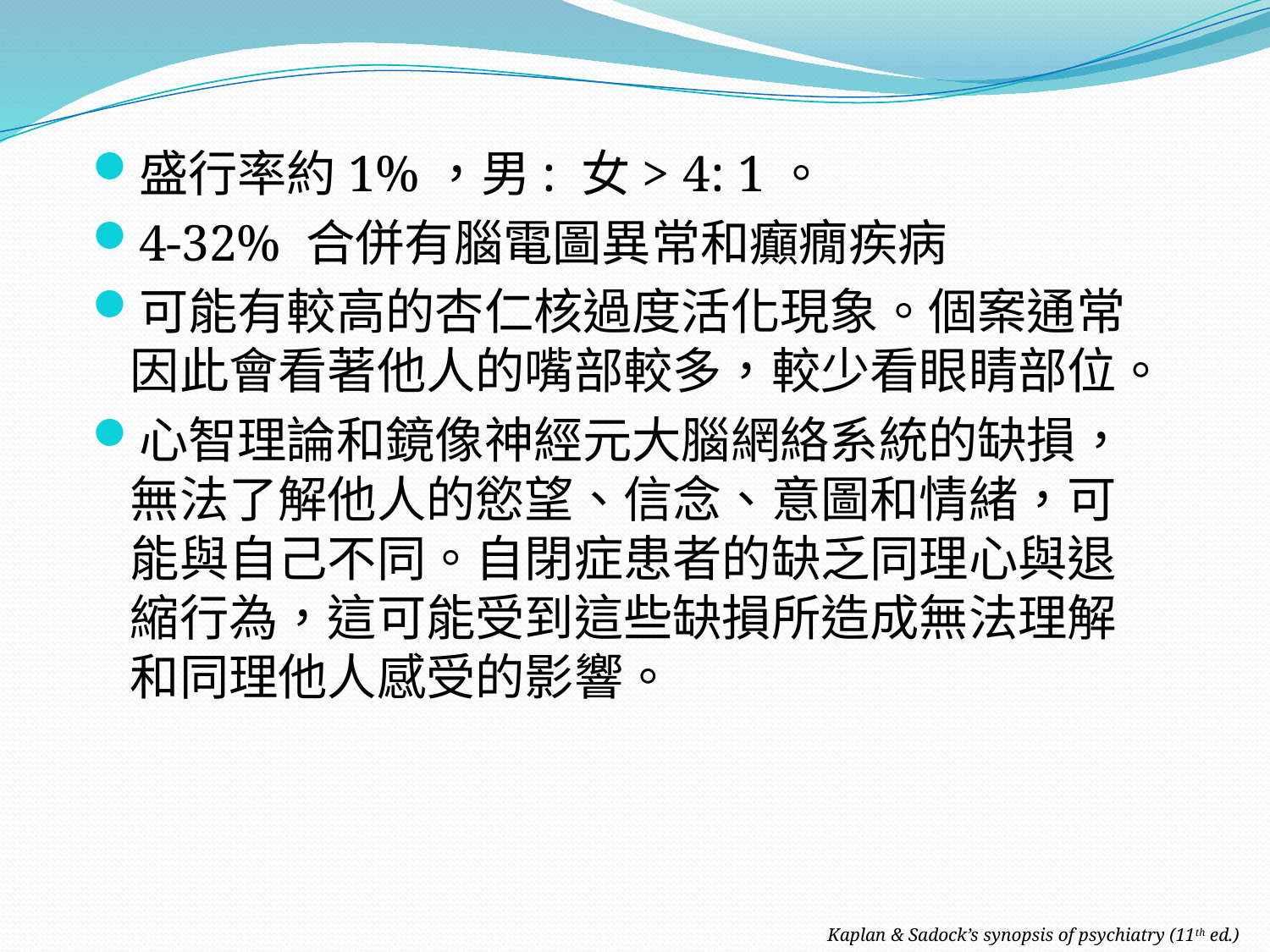

盛行率約1%，男: 女> 4: 1。
4-32% 合併有腦電圖異常和癲癇疾病
可能有較高的杏仁核過度活化現象。個案通常因此會看著他人的嘴部較多，較少看眼睛部位。
心智理論和鏡像神經元大腦網絡系統的缺損，無法了解他人的慾望、信念、意圖和情緒，可能與自己不同。自閉症患者的缺乏同理心與退縮行為，這可能受到這些缺損所造成無法理解和同理他人感受的影響。

Kaplan & Sadock’s synopsis of psychiatry (11th ed.)